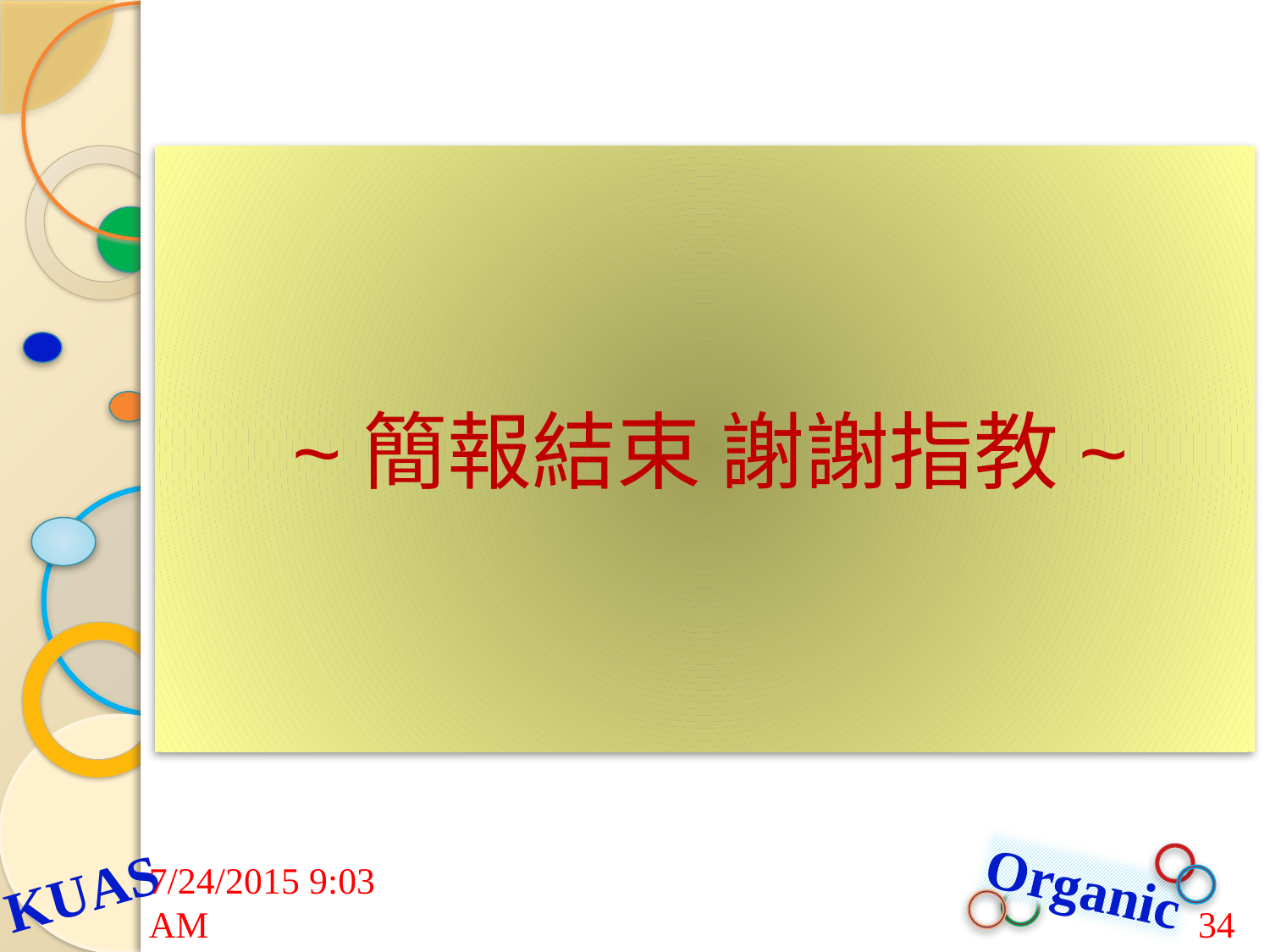

# ~簡報結束 謝謝指教~
7/24/2015 9:03 AM
34